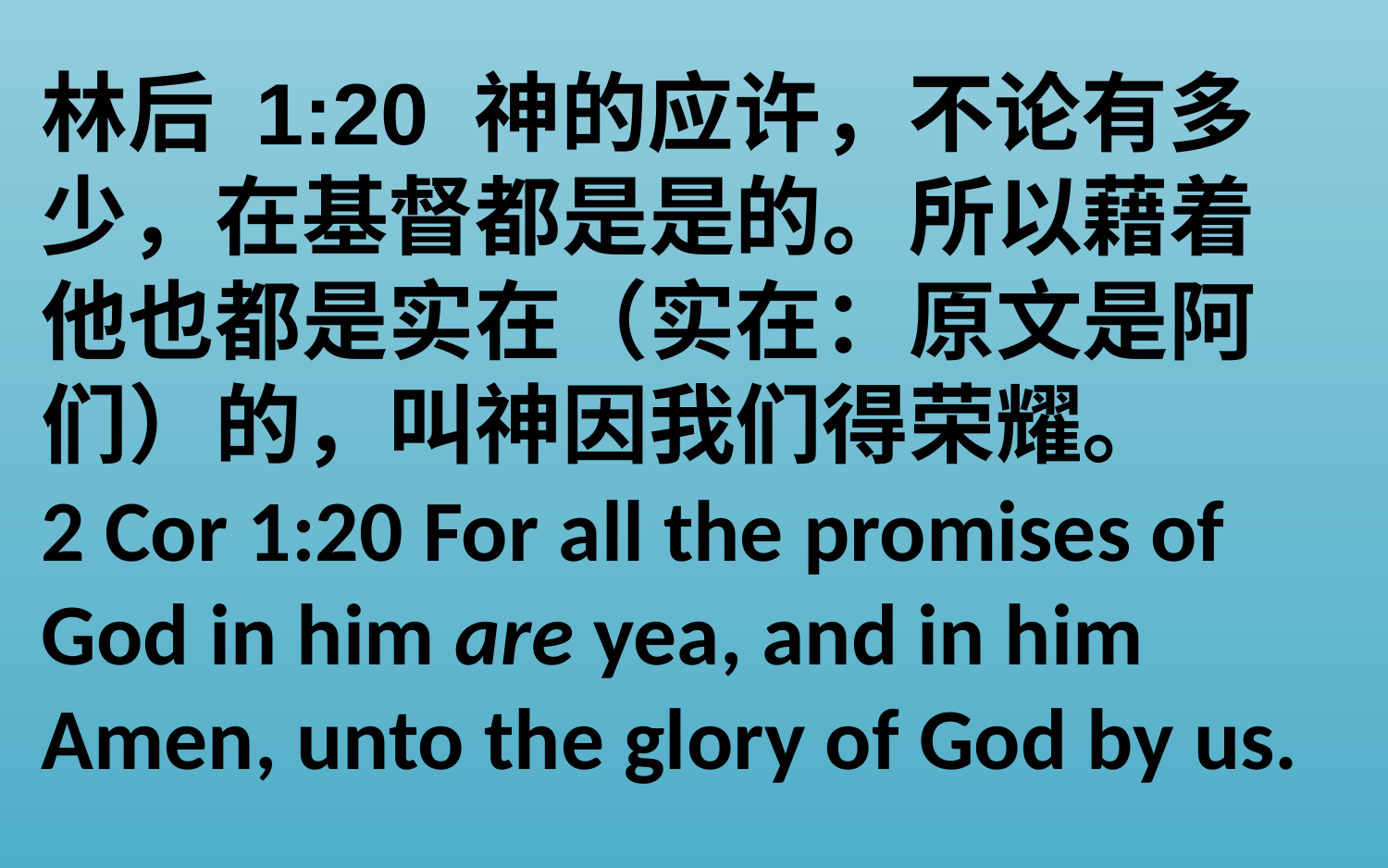

林后 1:20 神的应许，不论有多少，在基督都是是的。所以藉着他也都是实在（实在：原文是阿们）的，叫神因我们得荣耀。
2 Cor 1:20 For all the promises of God in him are yea, and in him Amen, unto the glory of God by us.